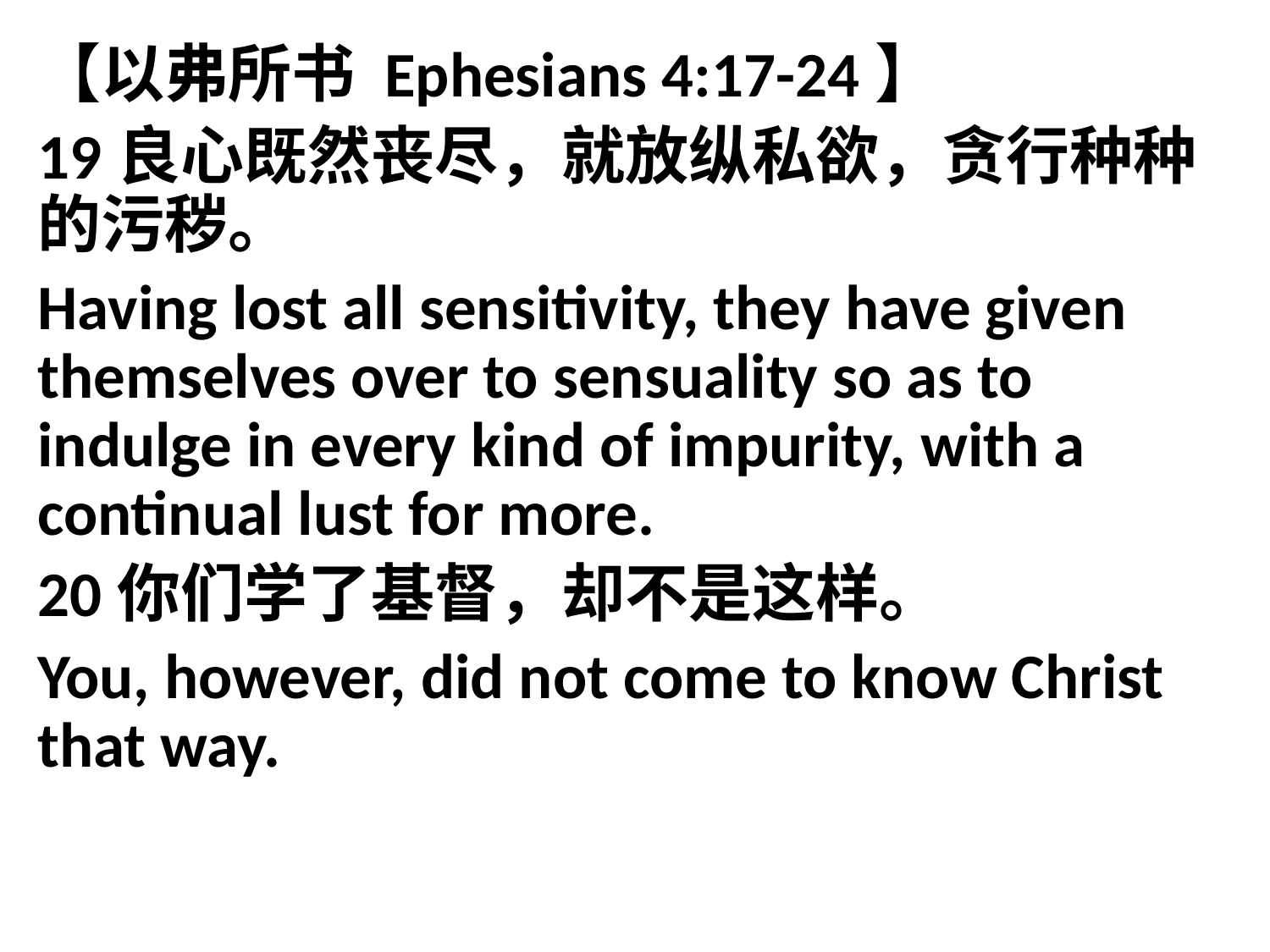

【以弗所书 Ephesians 4:17-24】
19良心既然丧尽，就放纵私欲，贪行种种的污秽。
Having lost all sensitivity, they have given themselves over to sensuality so as to indulge in every kind of impurity, with a continual lust for more.
20你们学了基督，却不是这样。
You, however, did not come to know Christ that way.